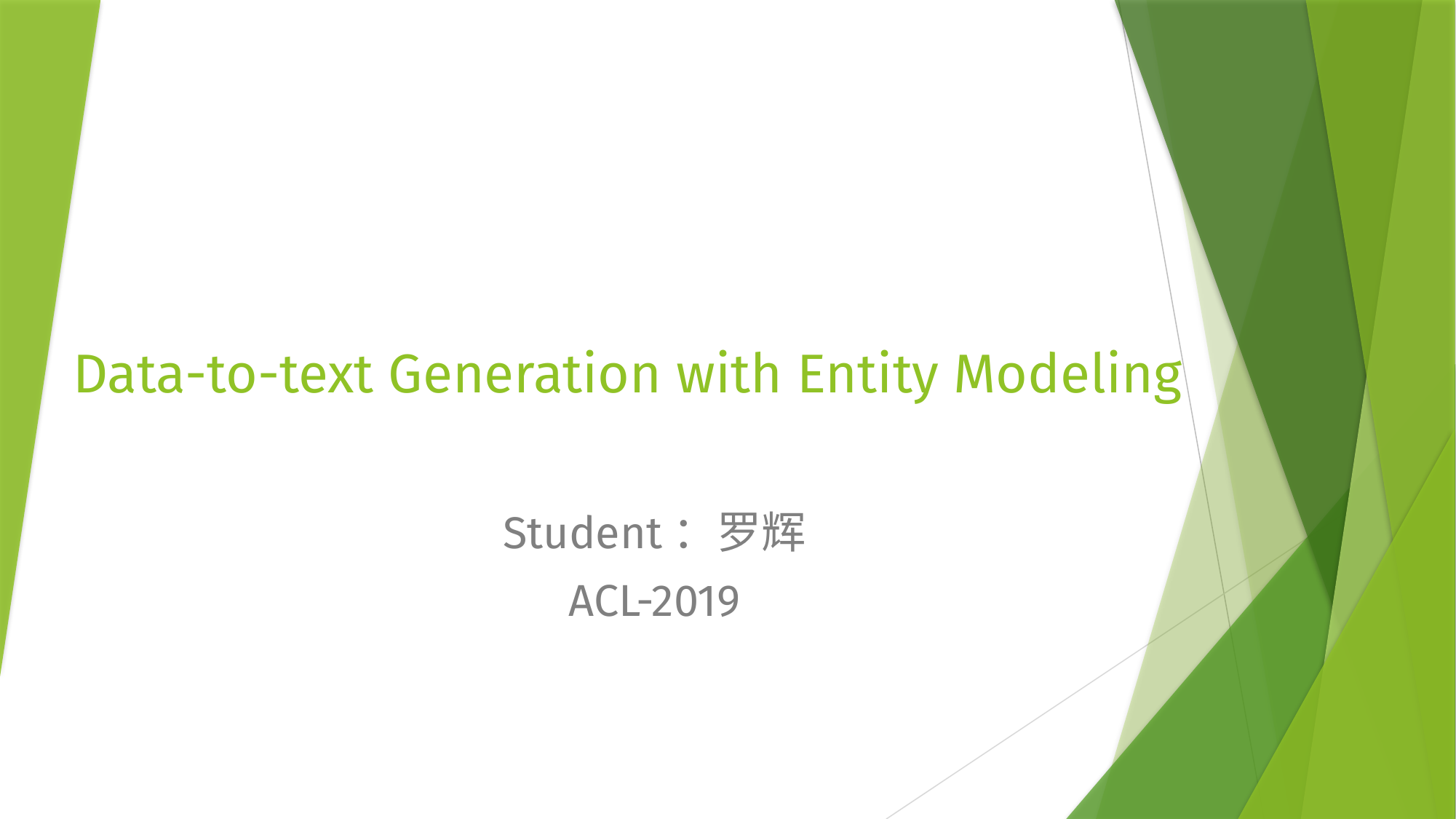

# Data-to-text Generation with Entity Modeling
Student：罗辉
ACL-2019